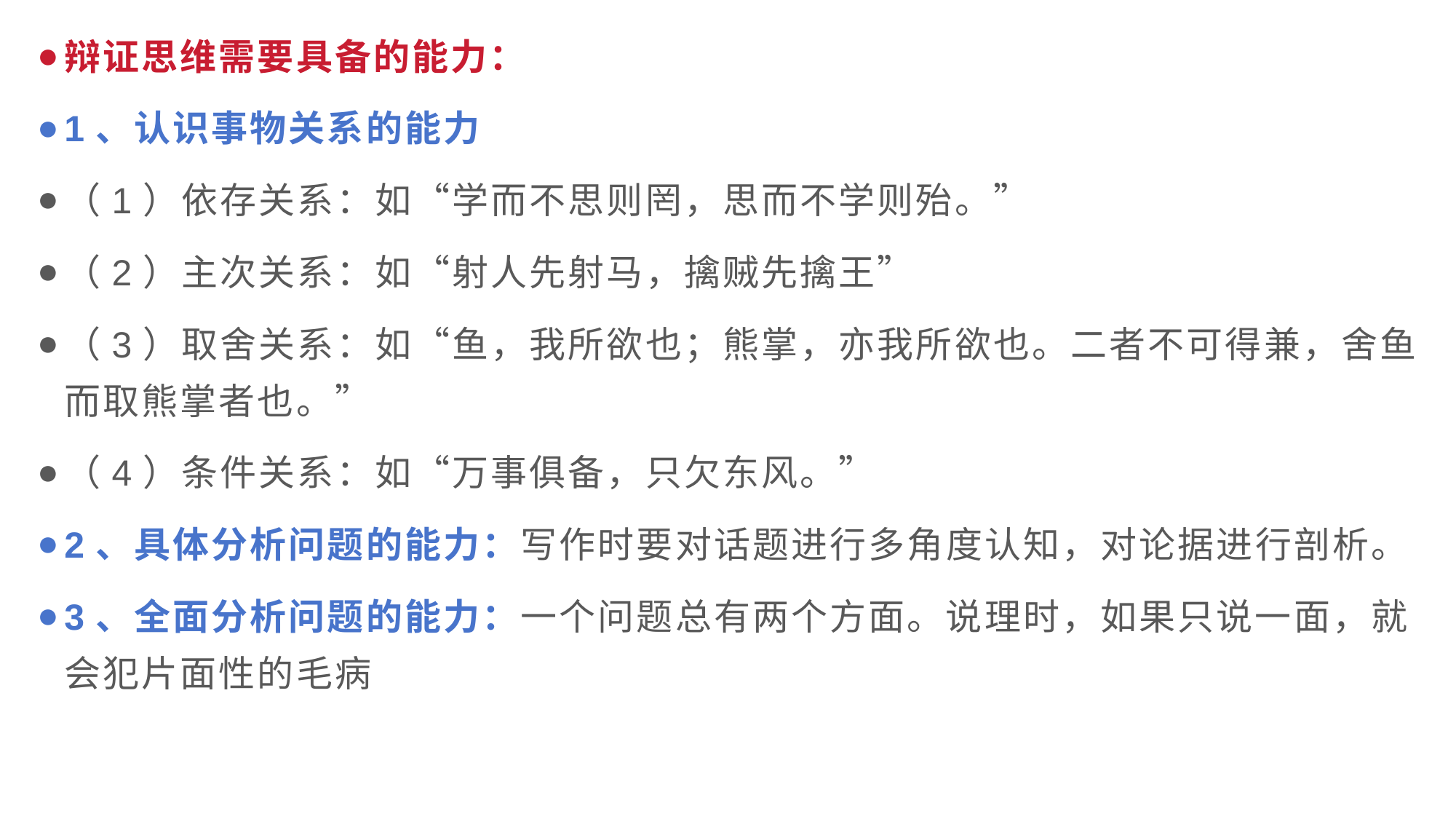

辩证思维需要具备的能力：
1、认识事物关系的能力
（1）依存关系：如“学而不思则罔，思而不学则殆。”
（2）主次关系：如“射人先射马，擒贼先擒王”
（3）取舍关系：如“鱼，我所欲也；熊掌，亦我所欲也。二者不可得兼，舍鱼而取熊掌者也。”
（4）条件关系：如“万事俱备，只欠东风。”
2、具体分析问题的能力：写作时要对话题进行多角度认知，对论据进行剖析。
3、全面分析问题的能力：一个问题总有两个方面。说理时，如果只说一面，就会犯片面性的毛病